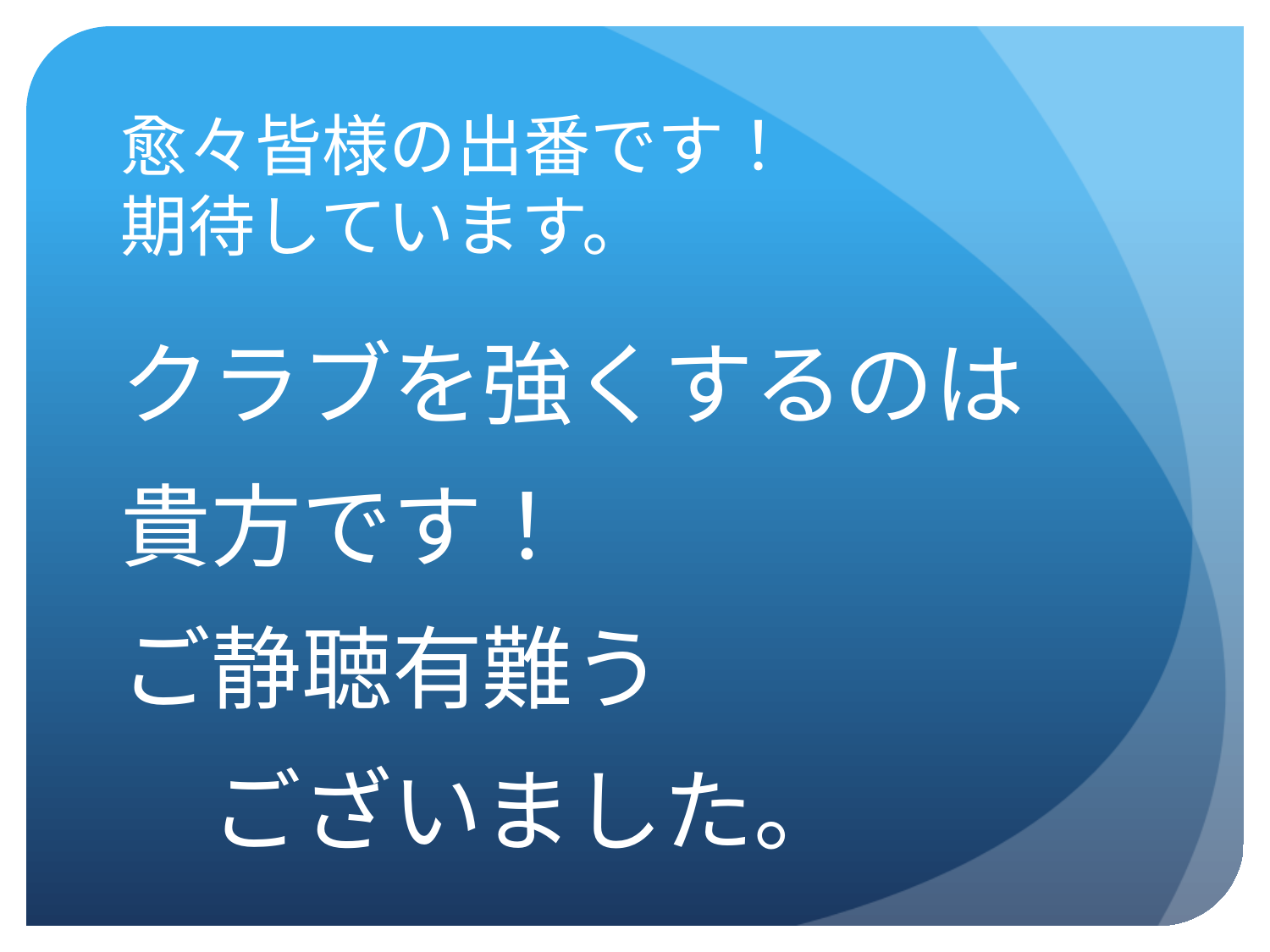

# 愈々皆様の出番です！ 期待しています。
クラブを強くするのは
貴方です！
ご静聴有難う
　ございました。